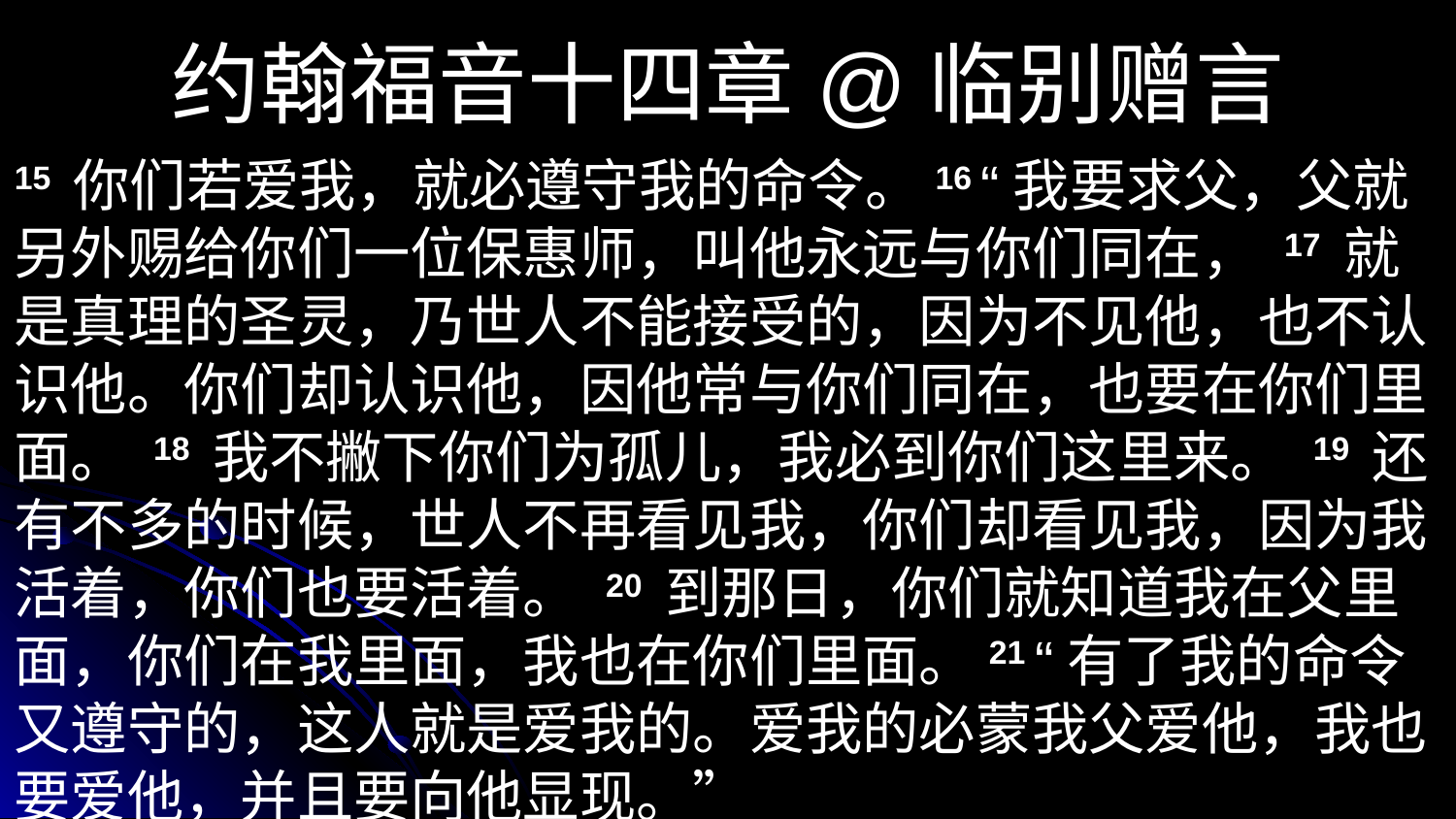

约翰福音十四章@临别赠言
15 你们若爱我，就必遵守我的命令。16 “我要求父，父就另外赐给你们一位保惠师，叫他永远与你们同在， 17 就是真理的圣灵，乃世人不能接受的，因为不见他，也不认识他。你们却认识他，因他常与你们同在，也要在你们里面。 18 我不撇下你们为孤儿，我必到你们这里来。 19 还有不多的时候，世人不再看见我，你们却看见我，因为我活着，你们也要活着。 20 到那日，你们就知道我在父里面，你们在我里面，我也在你们里面。21 “有了我的命令又遵守的，这人就是爱我的。爱我的必蒙我父爱他，我也要爱他，并且要向他显现。”